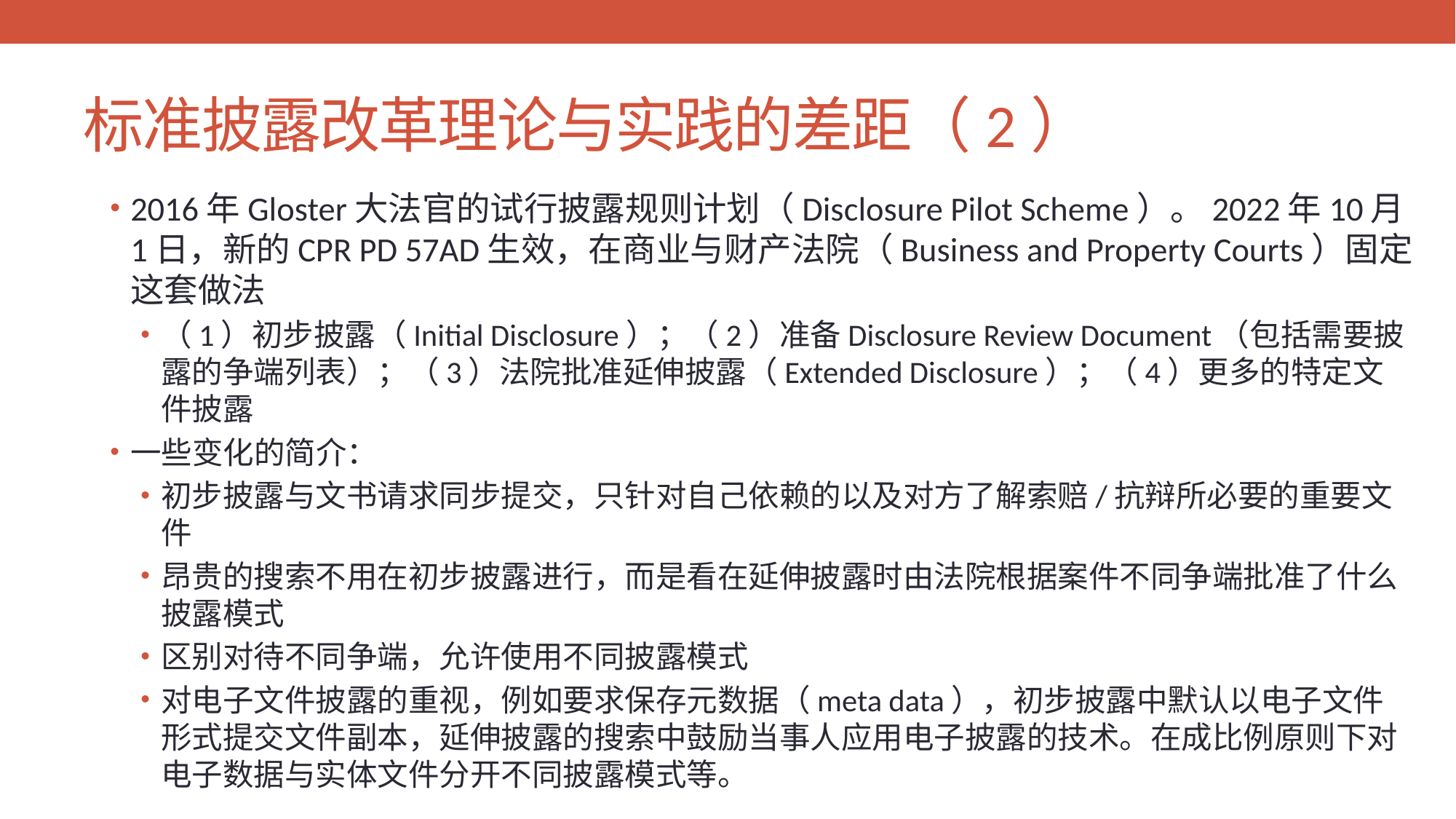

# 标准披露改革理论与实践的差距（2）
2016年Gloster大法官的试行披露规则计划（Disclosure Pilot Scheme）。2022年10月1日，新的CPR PD 57AD生效，在商业与财产法院（Business and Property Courts）固定这套做法
（1）初步披露（Initial Disclosure）；（2）准备Disclosure Review Document（包括需要披露的争端列表）；（3）法院批准延伸披露（Extended Disclosure）；（4）更多的特定文件披露
一些变化的简介：
初步披露与文书请求同步提交，只针对自己依赖的以及对方了解索赔/抗辩所必要的重要文件
昂贵的搜索不用在初步披露进行，而是看在延伸披露时由法院根据案件不同争端批准了什么披露模式
区别对待不同争端，允许使用不同披露模式
对电子文件披露的重视，例如要求保存元数据（meta data），初步披露中默认以电子文件形式提交文件副本，延伸披露的搜索中鼓励当事人应用电子披露的技术。在成比例原则下对电子数据与实体文件分开不同披露模式等。